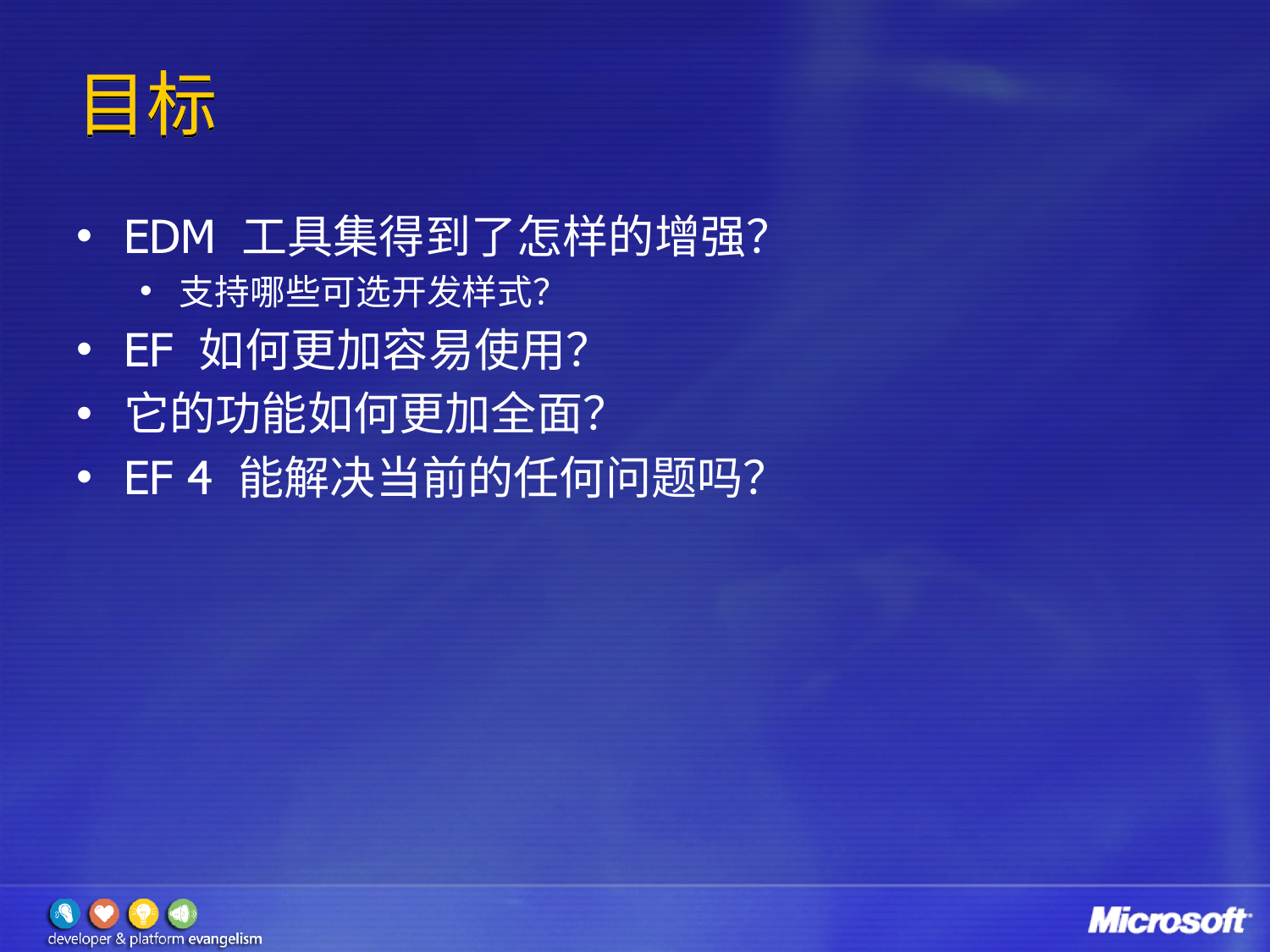

# 目标
EDM 工具集得到了怎样的增强？
支持哪些可选开发样式？
EF 如何更加容易使用？
它的功能如何更加全面？
EF 4 能解决当前的任何问题吗？